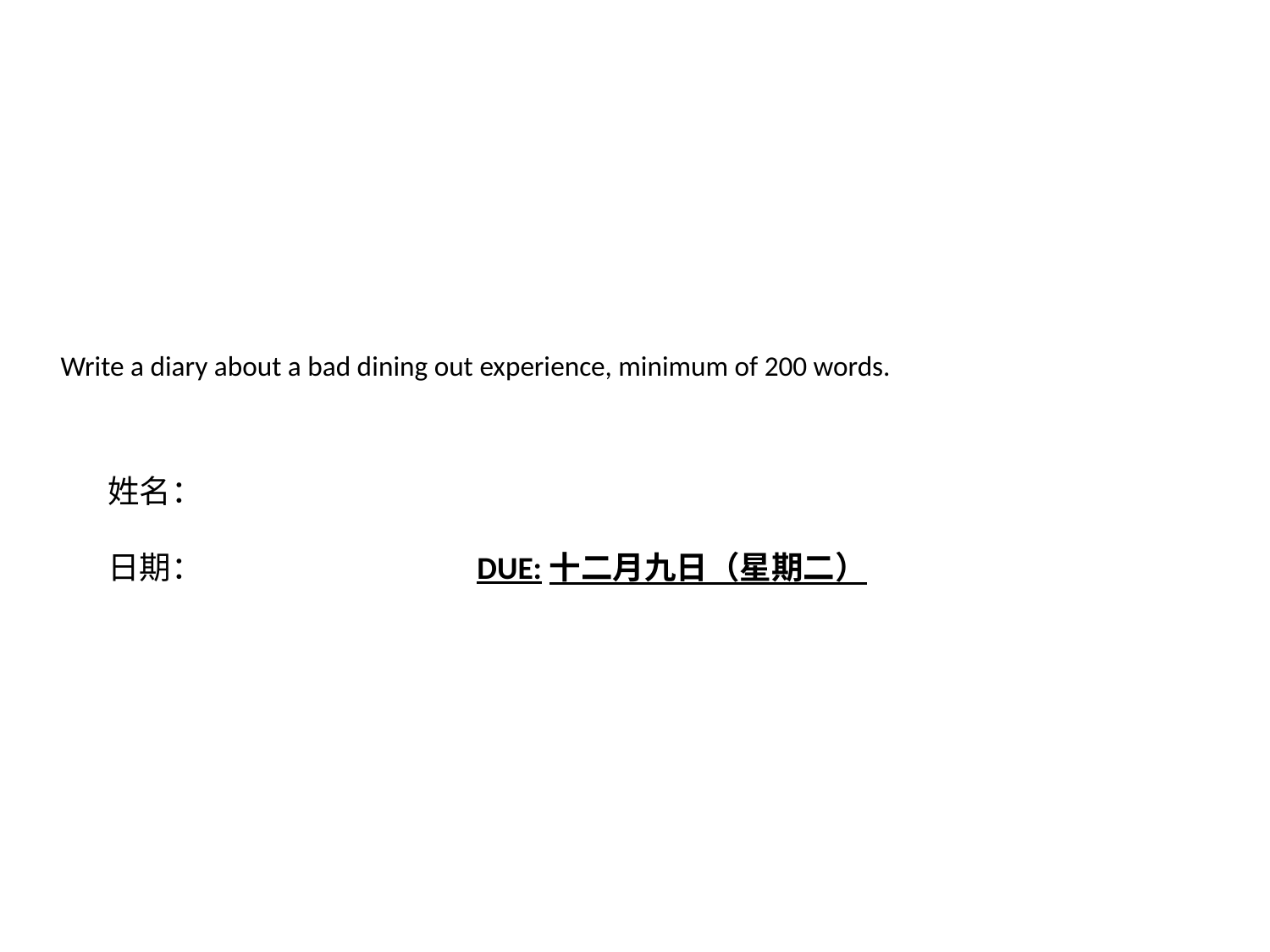

Write a diary about a bad dining out experience, minimum of 200 words.
姓名：

日期：                                     DUE:十二月九日（星期二）